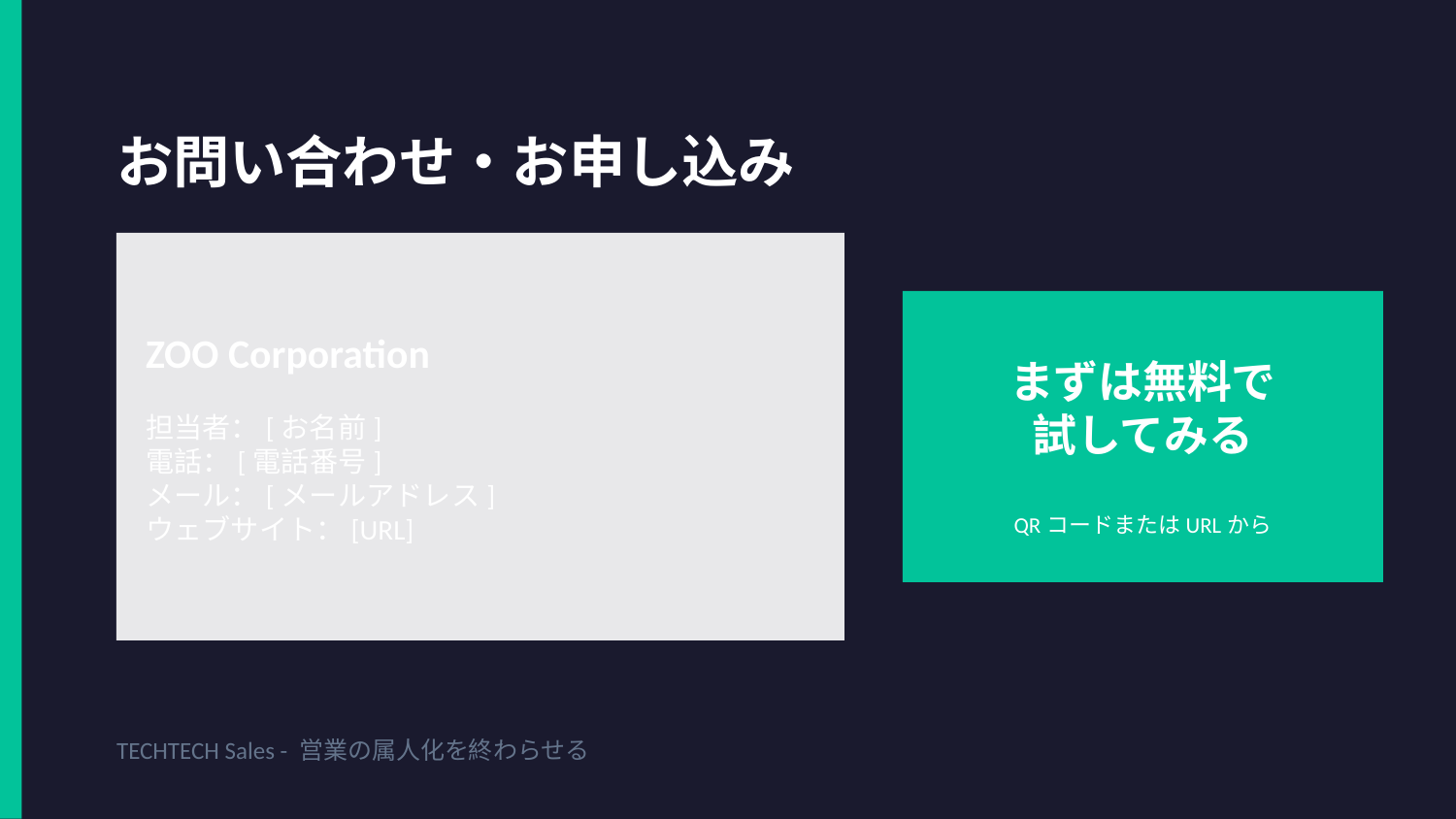

お問い合わせ・お申し込み

ZOO Corporation

担当者：[お名前]
電話：[電話番号]
メール：[メールアドレス]
ウェブサイト：[URL]

まずは無料で
試してみる
QRコードまたはURLから
TECHTECH Sales - 営業の属人化を終わらせる